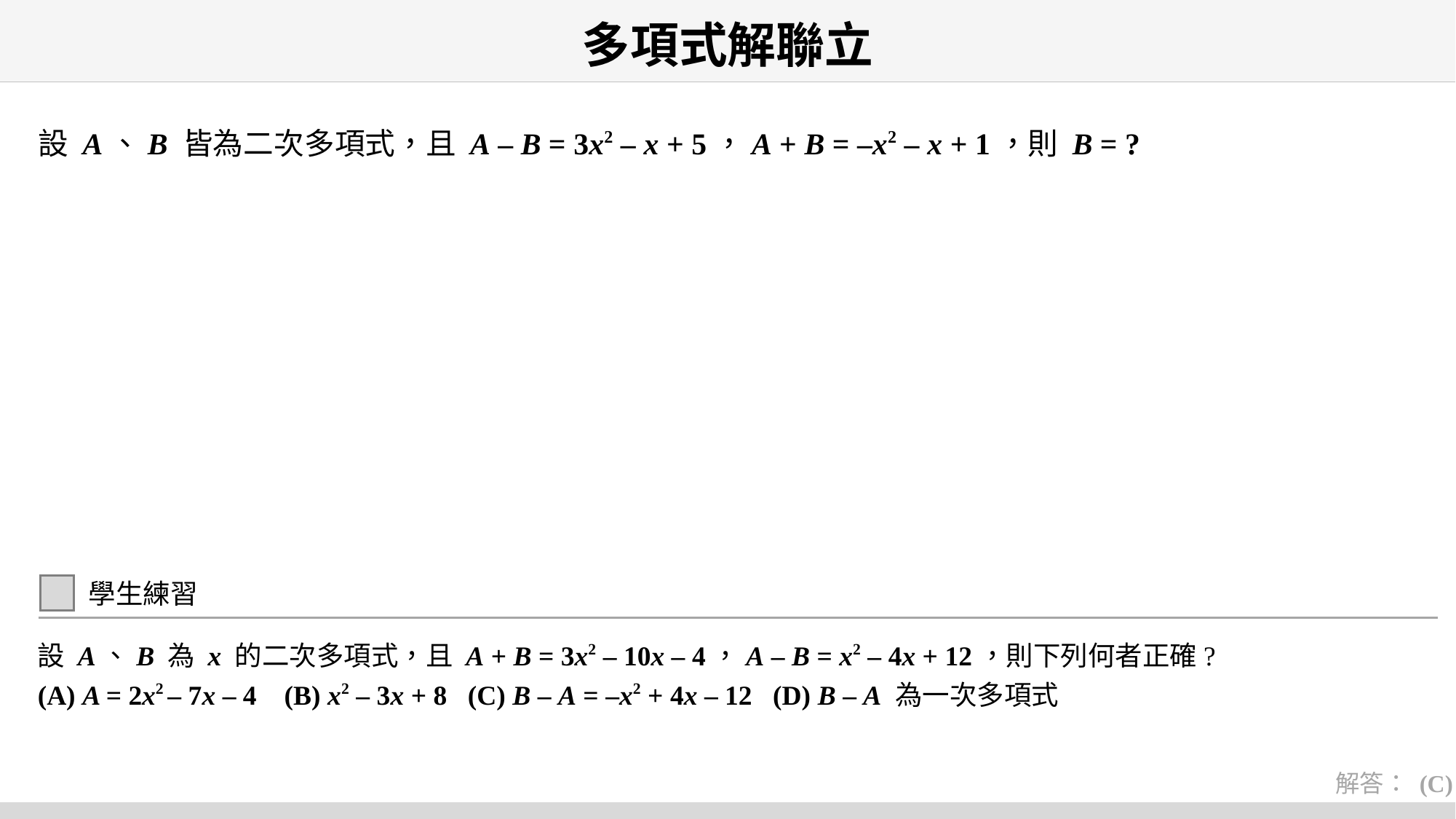

# 多項式解聯立
設 A、B 皆為二次多項式，且 A – B = 3x2 – x + 5，A + B = –x2 – x + 1，則 B = ?
學生練習

設 A、B 為 x 的二次多項式，且 A + B = 3x2 – 10x – 4，A – B = x2 – 4x + 12，則下列何者正確?
(A) A = 2x2 – 7x – 4    (B) x2 – 3x + 8   (C) B – A = –x2 + 4x – 12   (D) B – A 為一次多項式
解答： (C)